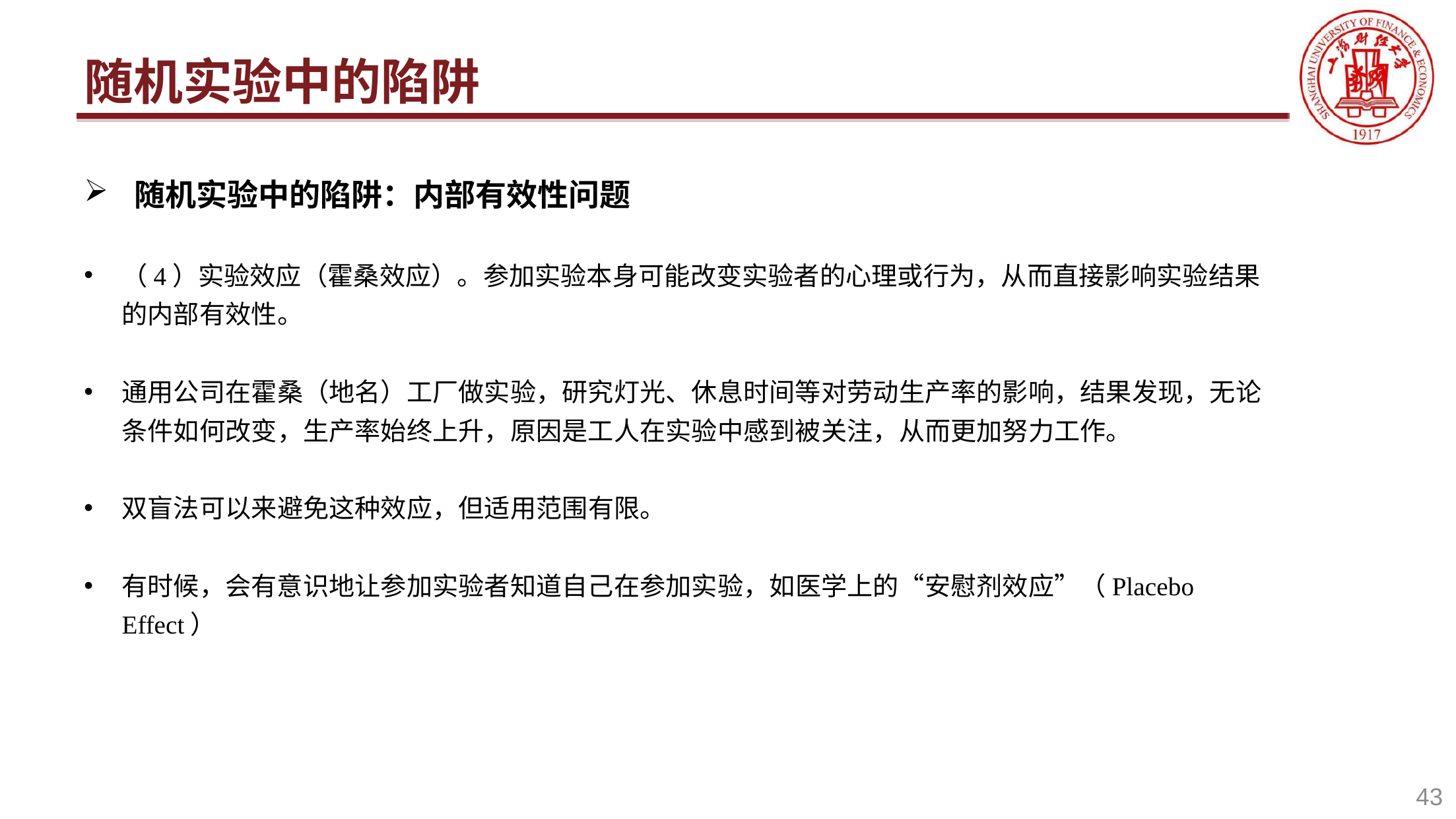

# 随机实验中的陷阱
随机实验中的陷阱：内部有效性问题

（4）实验效应（霍桑效应）。参加实验本身可能改变实验者的心理或行为，从而直接影响实验结果的内部有效性。

通用公司在霍桑（地名）工厂做实验，研究灯光、休息时间等对劳动生产率的影响，结果发现，无论条件如何改变，生产率始终上升，原因是工人在实验中感到被关注，从而更加努力工作。

双盲法可以来避免这种效应，但适用范围有限。

有时候，会有意识地让参加实验者知道自己在参加实验，如医学上的“安慰剂效应”（Placebo Effect）
43